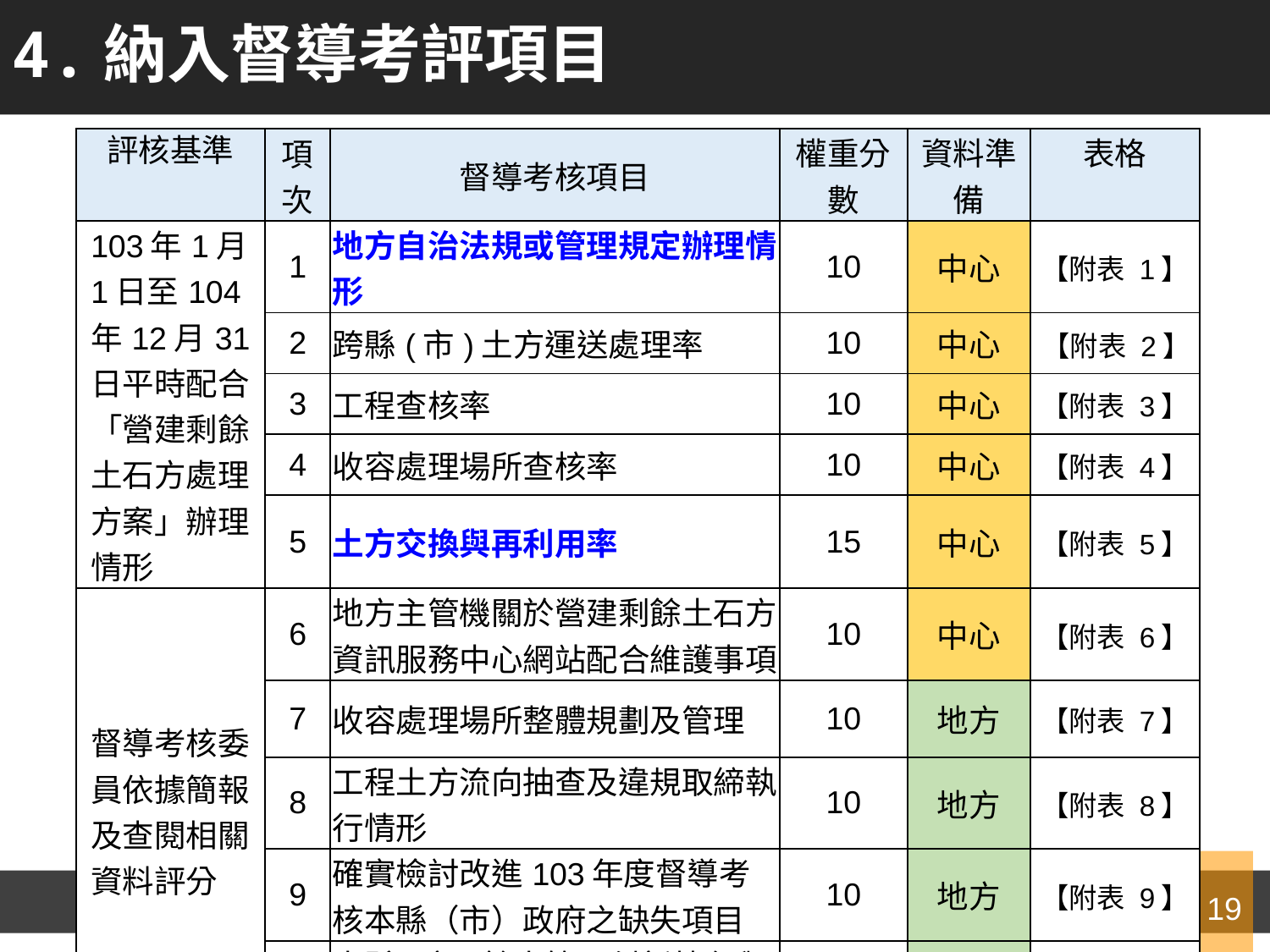

4.納入督導考評項目
| 評核基準 | 項次 | 督導考核項目 | 權重分數 | 資料準備 | 表格 |
| --- | --- | --- | --- | --- | --- |
| 103年1月1日至104年12月31日平時配合「營建剩餘土石方處理方案」辦理情形 | 1 | 地方自治法規或管理規定辦理情形 | 10 | 中心 | 【附表 1】 |
|  | 2 | 跨縣(市)土方運送處理率 | 10 | 中心 | 【附表 2】 |
|  | 3 | 工程查核率 | 10 | 中心 | 【附表 3】 |
|  | 4 | 收容處理場所查核率 | 10 | 中心 | 【附表 4】 |
|  | 5 | 土方交換與再利用率 | 15 | 中心 | 【附表 5】 |
| 督導考核委員依據簡報及查閱相關資料評分 | 6 | 地方主管機關於營建剩餘土石方資訊服務中心網站配合維護事項 | 10 | 中心 | 【附表 6】 |
|  | 7 | 收容處理場所整體規劃及管理 | 10 | 地方 | 【附表 7】 |
|  | 8 | 工程土方流向抽查及違規取締執行情形 | 10 | 地方 | 【附表 8】 |
|  | 9 | 確實檢討改進103年度督導考核本縣（市）政府之缺失項目 | 10 | 地方 | 【附表 9】 |
|  | 10 | 本縣(市)餘土管理創新特色與推動餘土再利用之努力事項 | 5 | 地方 | 【附表10】 |
19